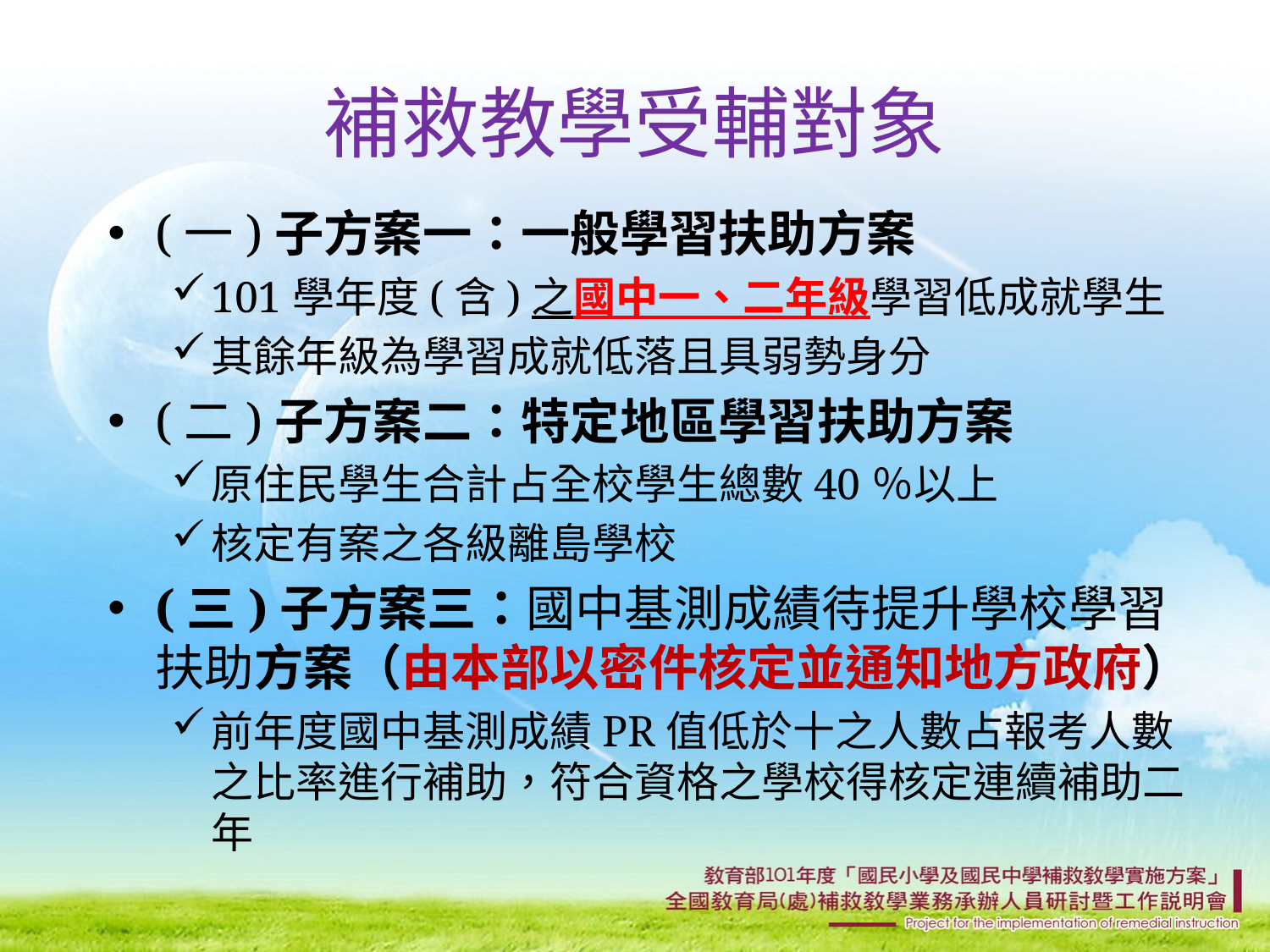

# 補救教學受輔對象
(一)子方案一：一般學習扶助方案
101學年度(含)之國中一、二年級學習低成就學生
其餘年級為學習成就低落且具弱勢身分
(二)子方案二：特定地區學習扶助方案
原住民學生合計占全校學生總數40％以上
核定有案之各級離島學校
(三)子方案三：國中基測成績待提升學校學習扶助方案（由本部以密件核定並通知地方政府）
前年度國中基測成績PR值低於十之人數占報考人數之比率進行補助，符合資格之學校得核定連續補助二年